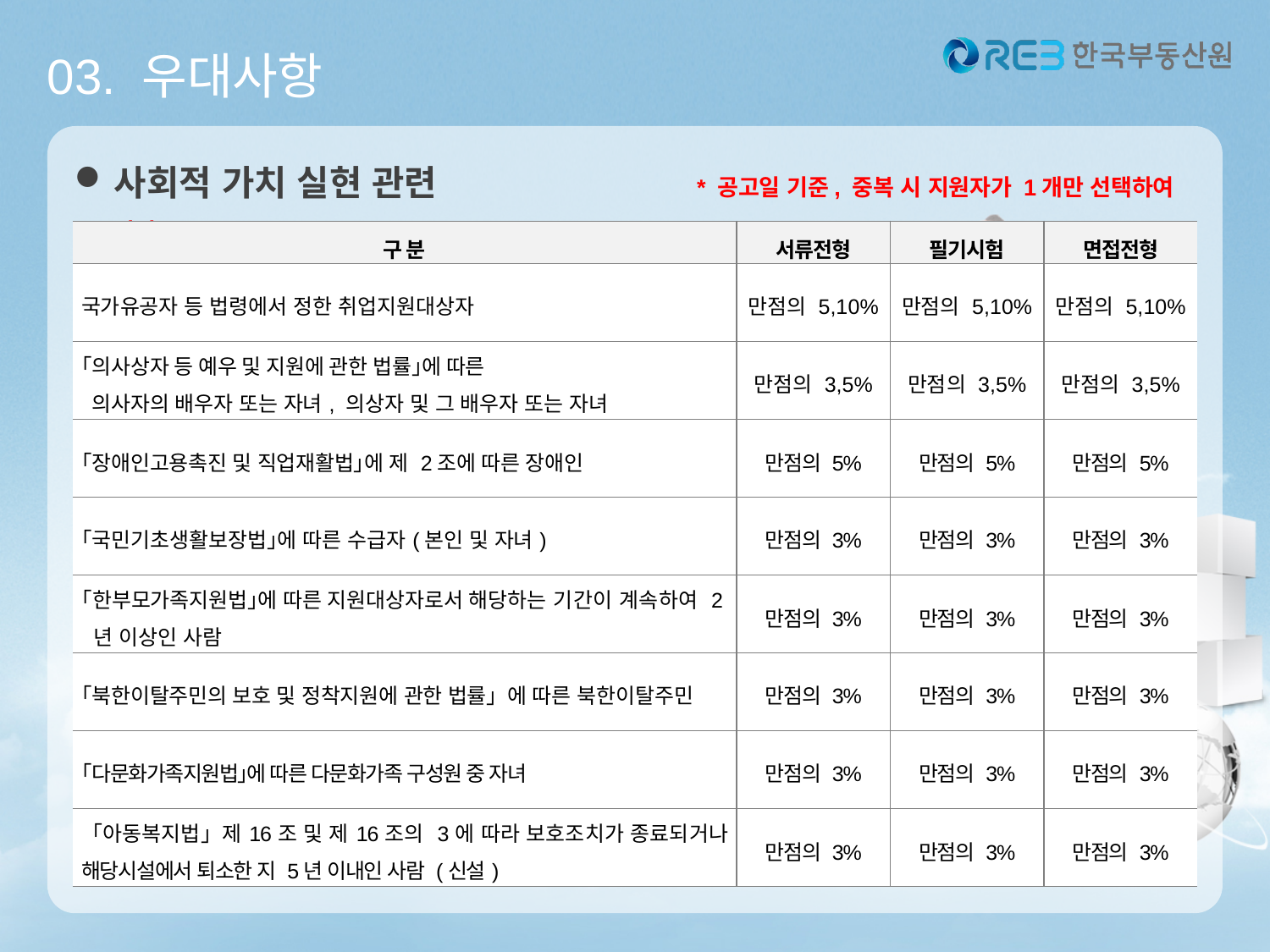

03. 우대사항
사회적 가치 실현 관련                                        * 공고일 기준, 중복 시 지원자가 1개만 선택하여 입력
| 구 분 | 서류전형 | 필기시험 | 면접전형 |
| --- | --- | --- | --- |
| 국가유공자 등 법령에서 정한 취업지원대상자 | 만점의 5,10% | 만점의 5,10% | 만점의 5,10% |
| ｢의사상자 등 예우 및 지원에 관한 법률｣에 따른 의사자의 배우자 또는 자녀, 의상자 및 그 배우자 또는 자녀 | 만점의 3,5% | 만점의 3,5% | 만점의 3,5% |
| ｢장애인고용촉진 및 직업재활법｣에 제 2조에 따른 장애인 | 만점의 5% | 만점의 5% | 만점의 5% |
| ｢국민기초생활보장법｣에 따른 수급자(본인 및 자녀) | 만점의 3% | 만점의 3% | 만점의 3% |
| ｢한부모가족지원법｣에 따른 지원대상자로서 해당하는 기간이 계속하여 2년 이상인 사람 | 만점의 3% | 만점의 3% | 만점의 3% |
| ｢북한이탈주민의 보호 및 정착지원에 관한 법률」에 따른 북한이탈주민 | 만점의 3% | 만점의 3% | 만점의 3% |
| ｢다문화가족지원법｣에 따른 다문화가족 구성원 중 자녀 | 만점의 3% | 만점의 3% | 만점의 3% |
| 「아동복지법」제16조 및 제16조의 3에 따라 보호조치가 종료되거나 해당시설에서 퇴소한 지 5년 이내인 사람 (신설) | 만점의 3% | 만점의 3% | 만점의 3% |